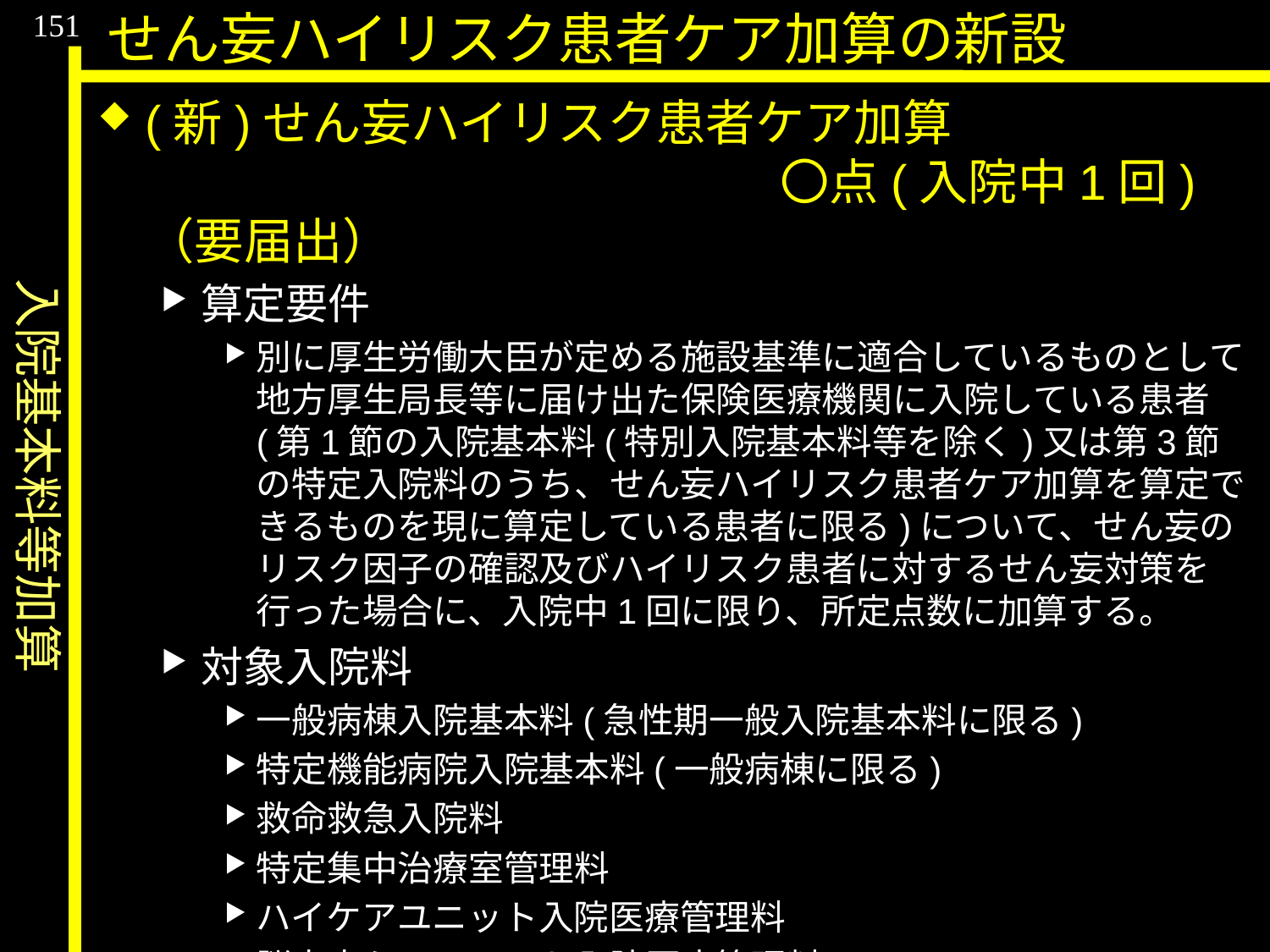

入院基本料等加算
151
せん妄ハイリスク患者ケア加算の新設

(新)せん妄ハイリスク患者ケア加算							〇点(入院中1回)（要届出）
算定要件
別に厚生労働大臣が定める施設基準に適合しているものとして地方厚生局長等に届け出た保険医療機関に入院している患者(第1節の入院基本料(特別入院基本料等を除く)又は第3節の特定入院料のうち、せん妄ハイリスク患者ケア加算を算定できるものを現に算定している患者に限る)について、せん妄のリスク因子の確認及びハイリスク患者に対するせん妄対策を行った場合に、入院中1回に限り、所定点数に加算する。
対象入院料
一般病棟入院基本料(急性期一般入院基本料に限る)
特定機能病院入院基本料(一般病棟に限る)
救命救急入院料
特定集中治療室管理料
ハイケアユニット入院医療管理料
脳卒中ケアユニット入院医療管理料